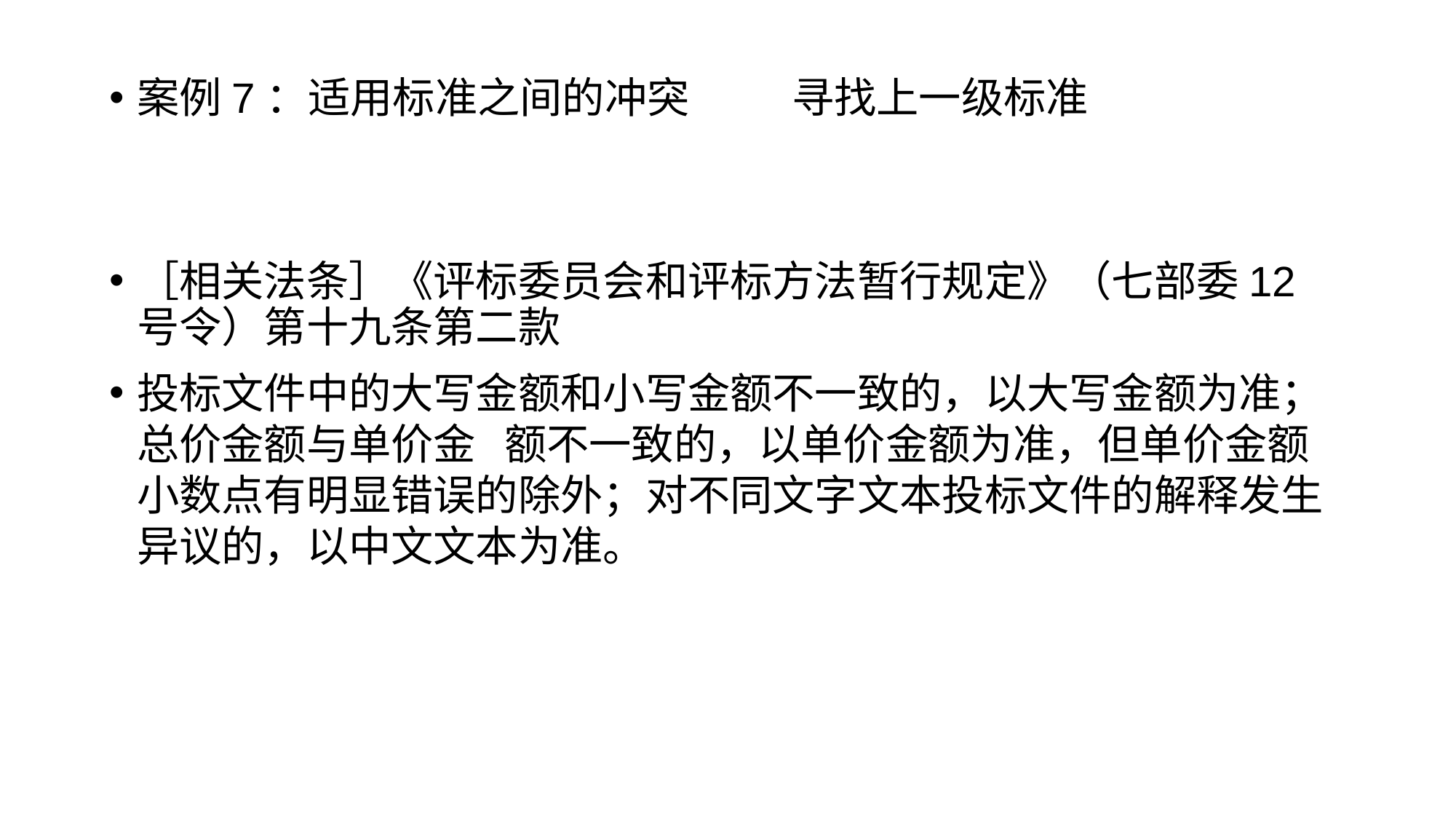

案例7：适用标准之间的冲突	寻找上一级标准

［相关法条］《评标委员会和评标方法暂行规定》（七部委12号令）第十九条第二款
投标文件中的大写金额和小写金额不一致的，以大写金额为准；总价金额与单价金   额不一致的，以单价金额为准，但单价金额小数点有明显错误的除外；对不同文字文本投标文件的解释发生异议的，以中文文本为准。